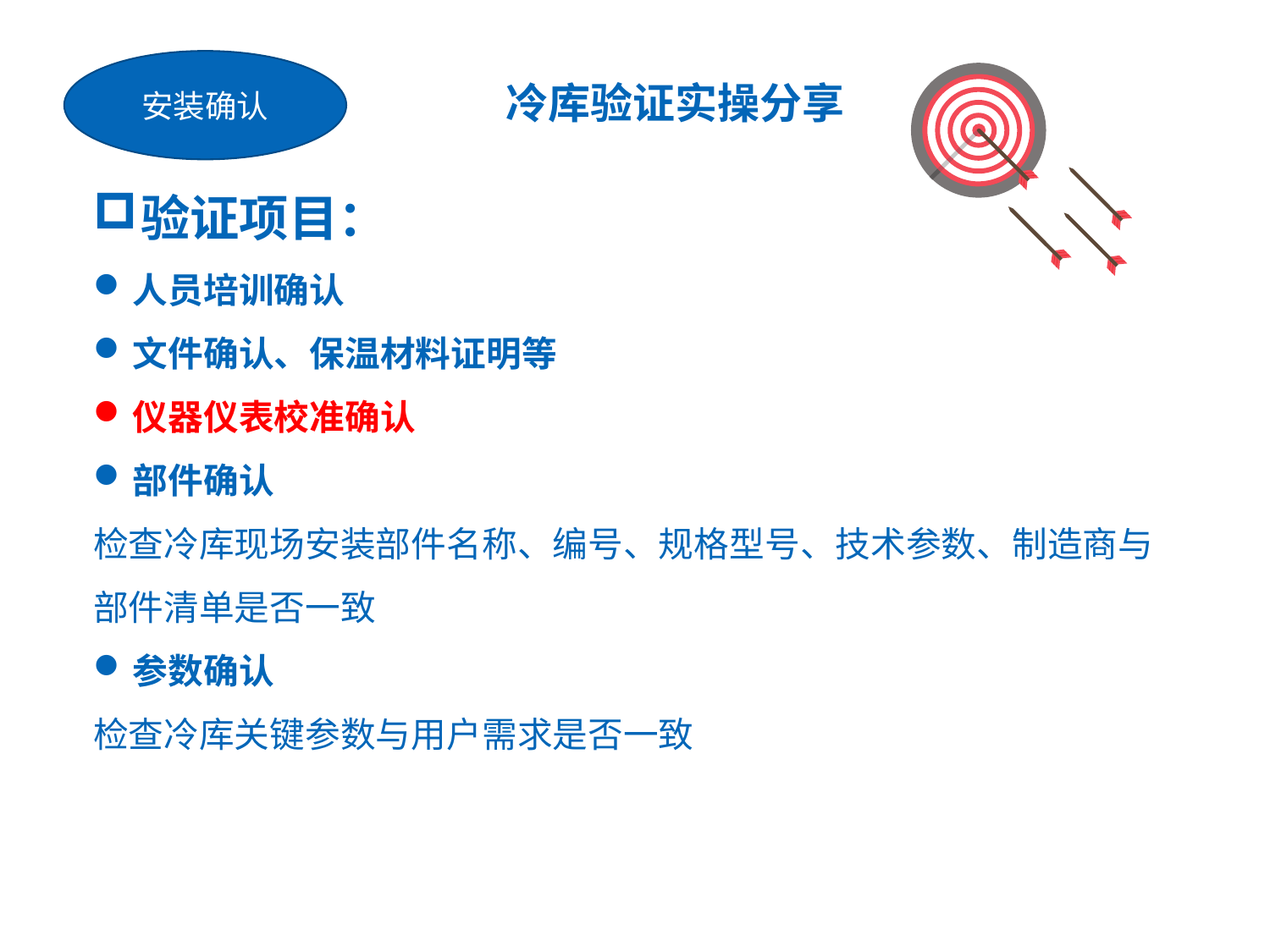

安装确认

冷库验证实操分享

验证项目：
人员培训确认
文件确认、保温材料证明等
仪器仪表校准确认
部件确认
检查冷库现场安装部件名称、编号、规格型号、技术参数、制造商与部件清单是否一致
参数确认
检查冷库关键参数与用户需求是否一致